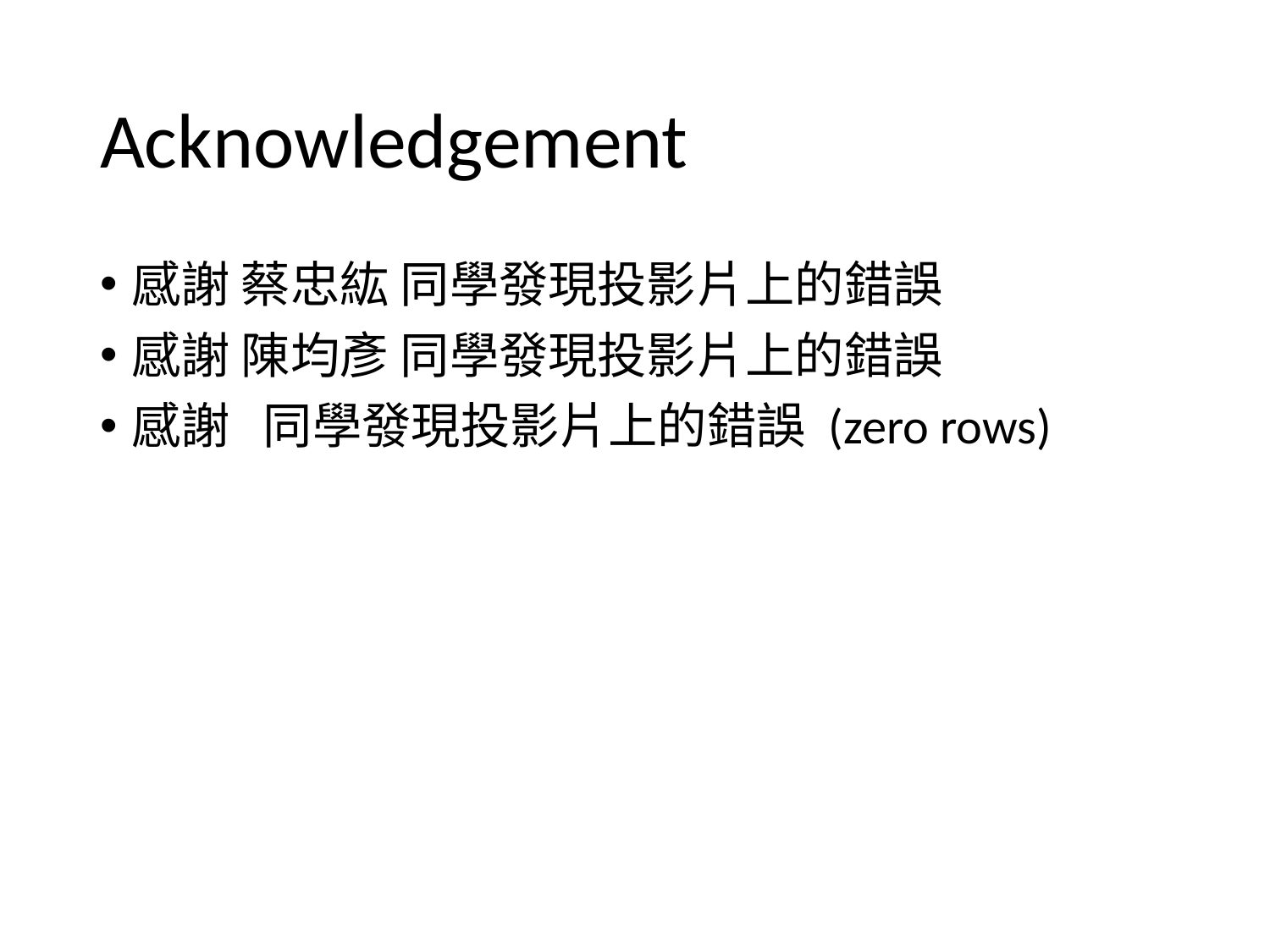

# Acknowledgement
感謝 蔡忠紘 同學發現投影片上的錯誤
感謝 陳均彥 同學發現投影片上的錯誤
感謝   同學發現投影片上的錯誤 (zero rows)